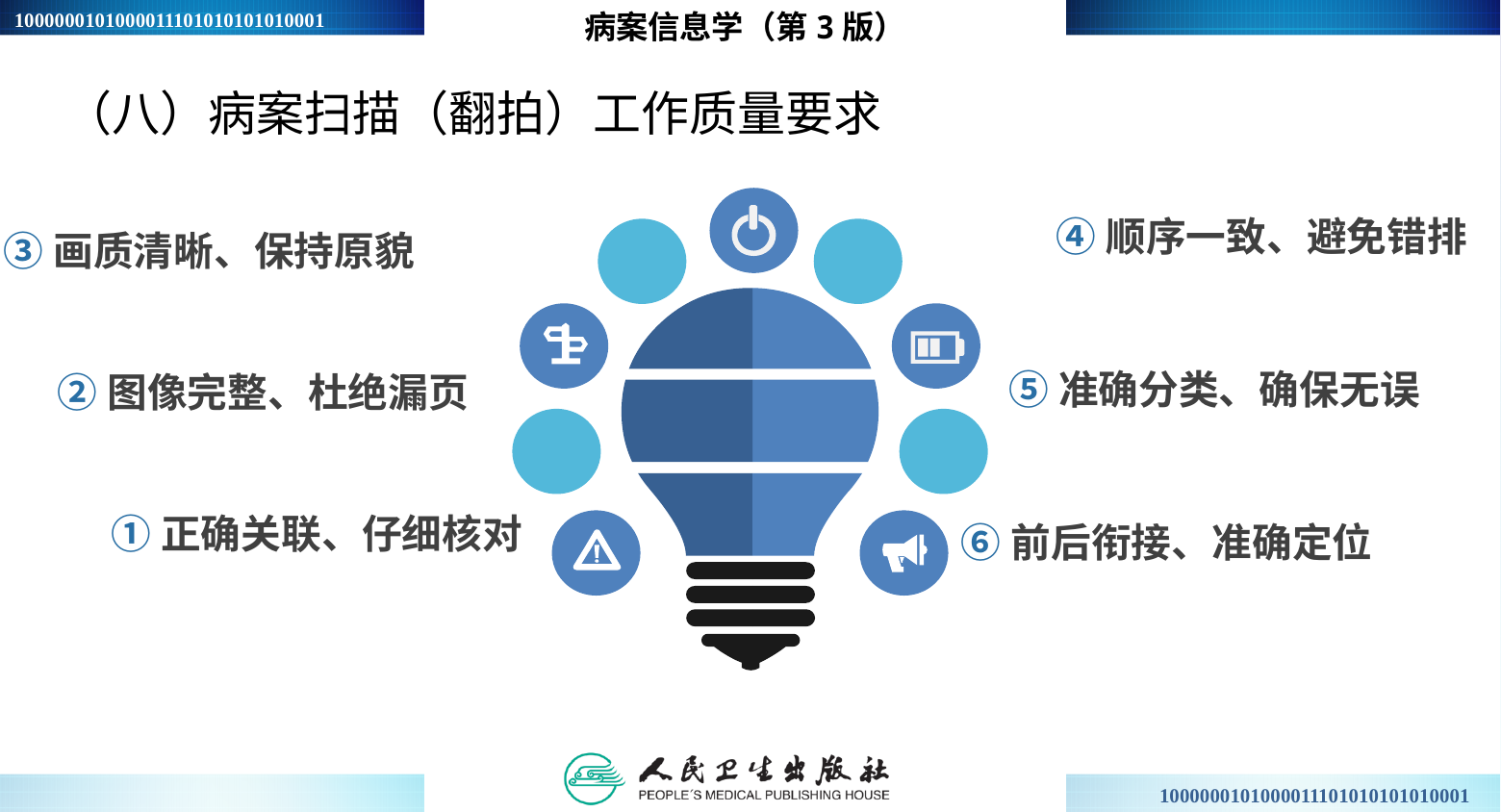

病案信息学（第3版）
（八）病案扫描（翻拍）工作质量要求

④顺序一致、避免错排

③画质清晰、保持原貌

⑤准确分类、确保无误
②图像完整、杜绝漏页

①正确关联、仔细核对

⑥前后衔接、准确定位